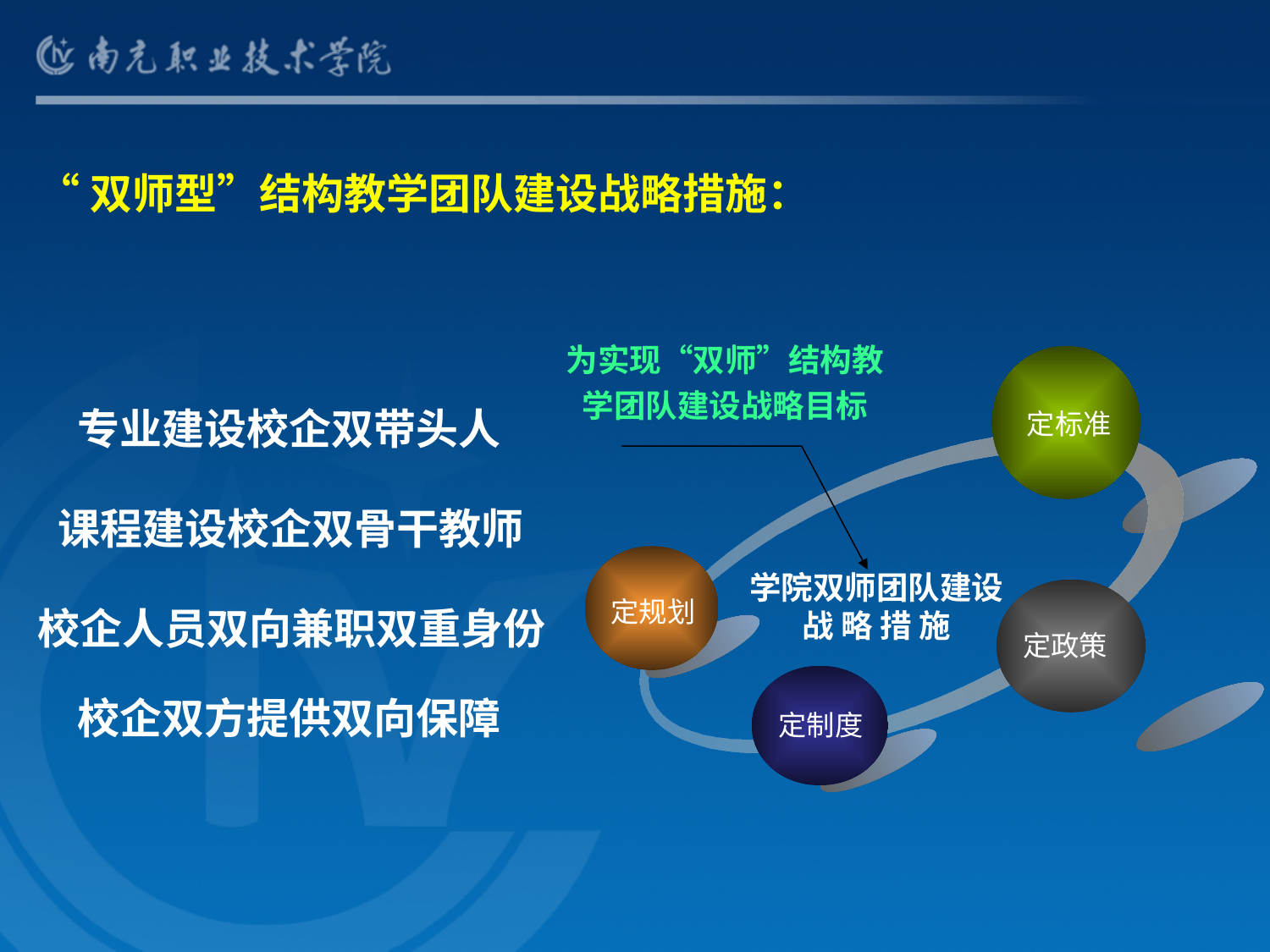

“双师型”结构教学团队建设战略措施：
为实现“双师”结构教学团队建设战略目标

专业建设校企双带头人
定标准

课程建设校企双骨干教师

学院双师团队建设
战 略 措 施

定规划
校企人员双向兼职双重身份
定政策

校企双方提供双向保障

定制度